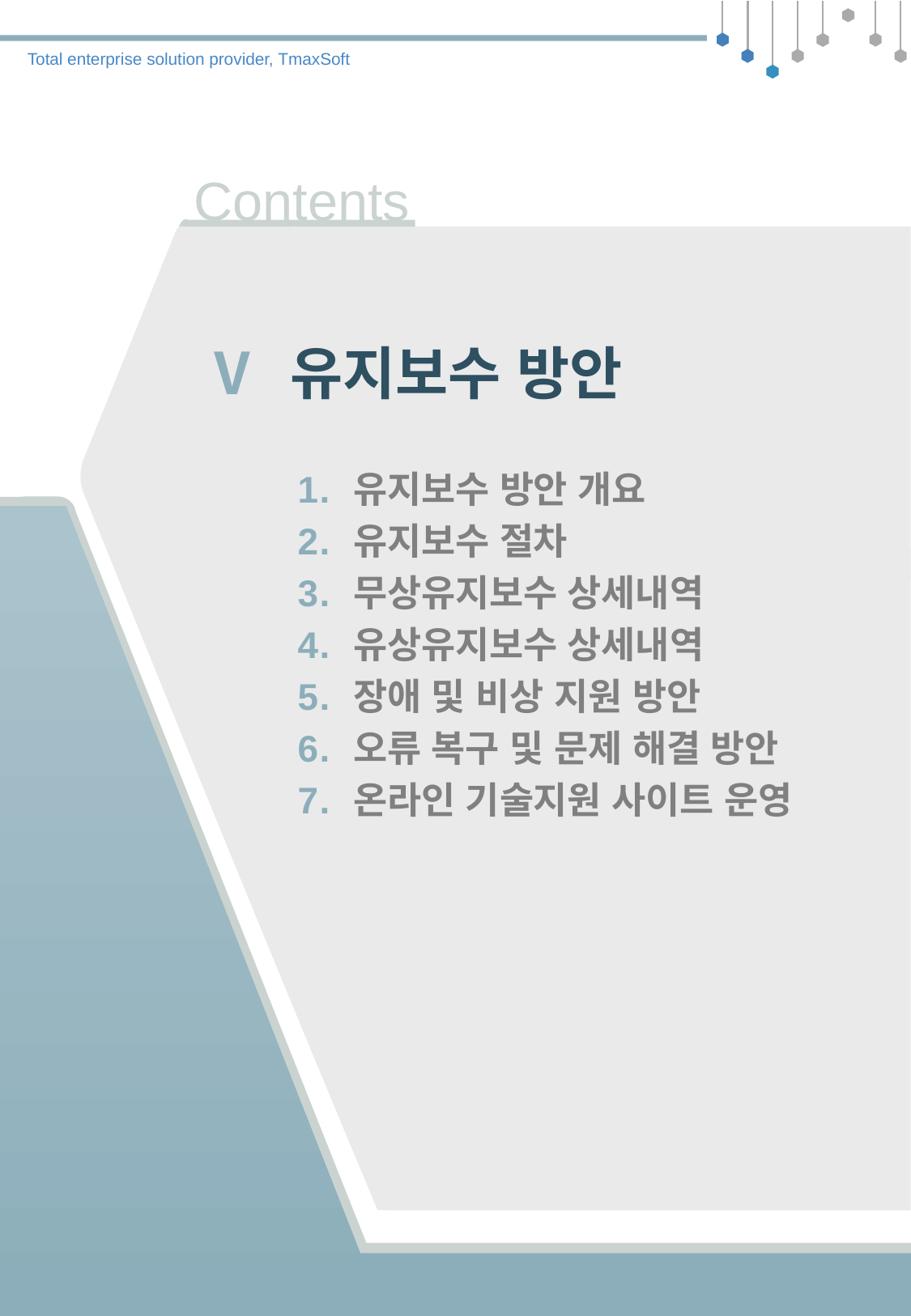

# Ⅴ 유지보수 방안
유지보수 방안 개요
유지보수 절차
무상유지보수 상세내역
유상유지보수 상세내역
장애 및 비상 지원 방안
오류 복구 및 문제 해결 방안
온라인 기술지원 사이트 운영